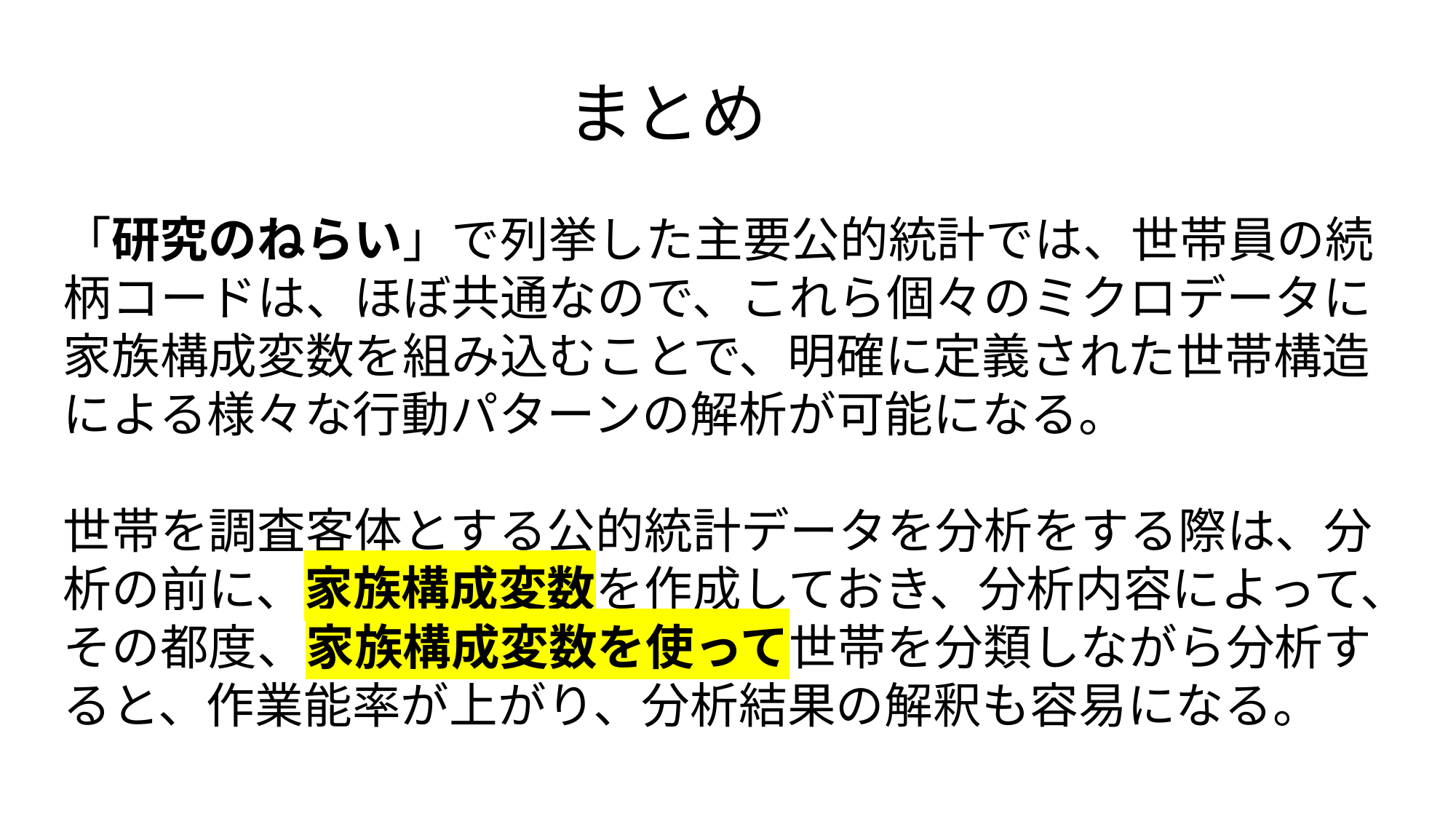

# まとめ
「研究のねらい」で列挙した主要公的統計では、世帯員の続柄コードは、ほぼ共通なので、これら個々のミクロデータに家族構成変数を組み込むことで、明確に定義された世帯構造による様々な行動パターンの解析が可能になる。

世帯を調査客体とする公的統計データを分析をする際は、分析の前に、家族構成変数を作成しておき、分析内容によって、その都度、家族構成変数を使って世帯を分類しながら分析すると、作業能率が上がり、分析結果の解釈も容易になる。